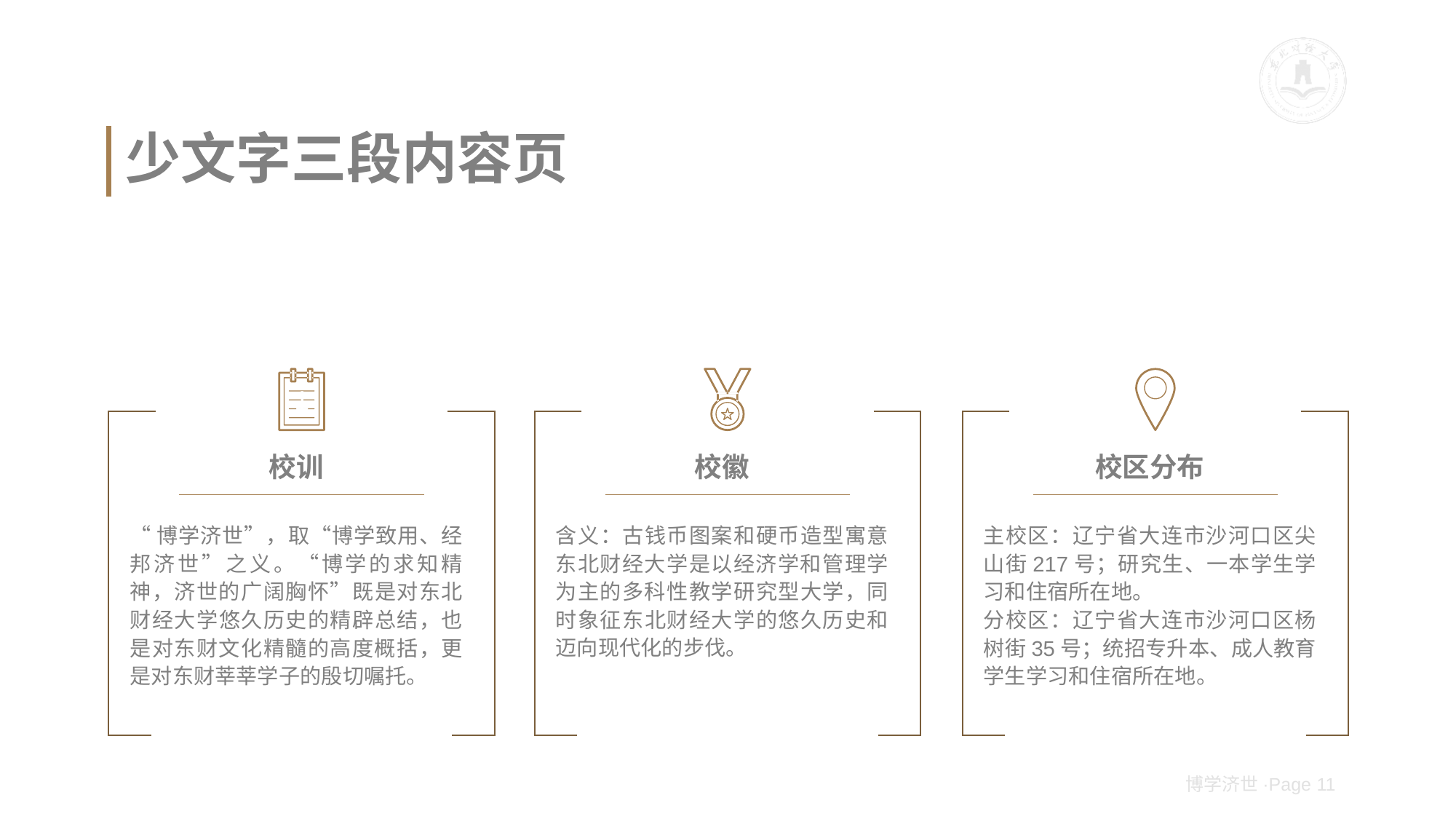

# 少文字三段内容页

1

校训
校徽
校区分布
“博学济世”，取“博学致用、经邦济世”之义。“博学的求知精神，济世的广阔胸怀”既是对东北财经大学悠久历史的精辟总结，也是对东财文化精髓的高度概括，更是对东财莘莘学子的殷切嘱托。
含义：古钱币图案和硬币造型寓意东北财经大学是以经济学和管理学为主的多科性教学研究型大学，同时象征东北财经大学的悠久历史和迈向现代化的步伐。
主校区：辽宁省大连市沙河口区尖山街217号；研究生、一本学生学习和住宿所在地。
分校区：辽宁省大连市沙河口区杨树街35号；统招专升本、成人教育学生学习和住宿所在地。
博学济世·Page 11
需要更换图标时，选中图标，打开iSlide插件中的图标库，再点击想要使用的图标即可直接更换。
没有iSlide插件的用户，前往https://www.islide.cc/即可下载安装。